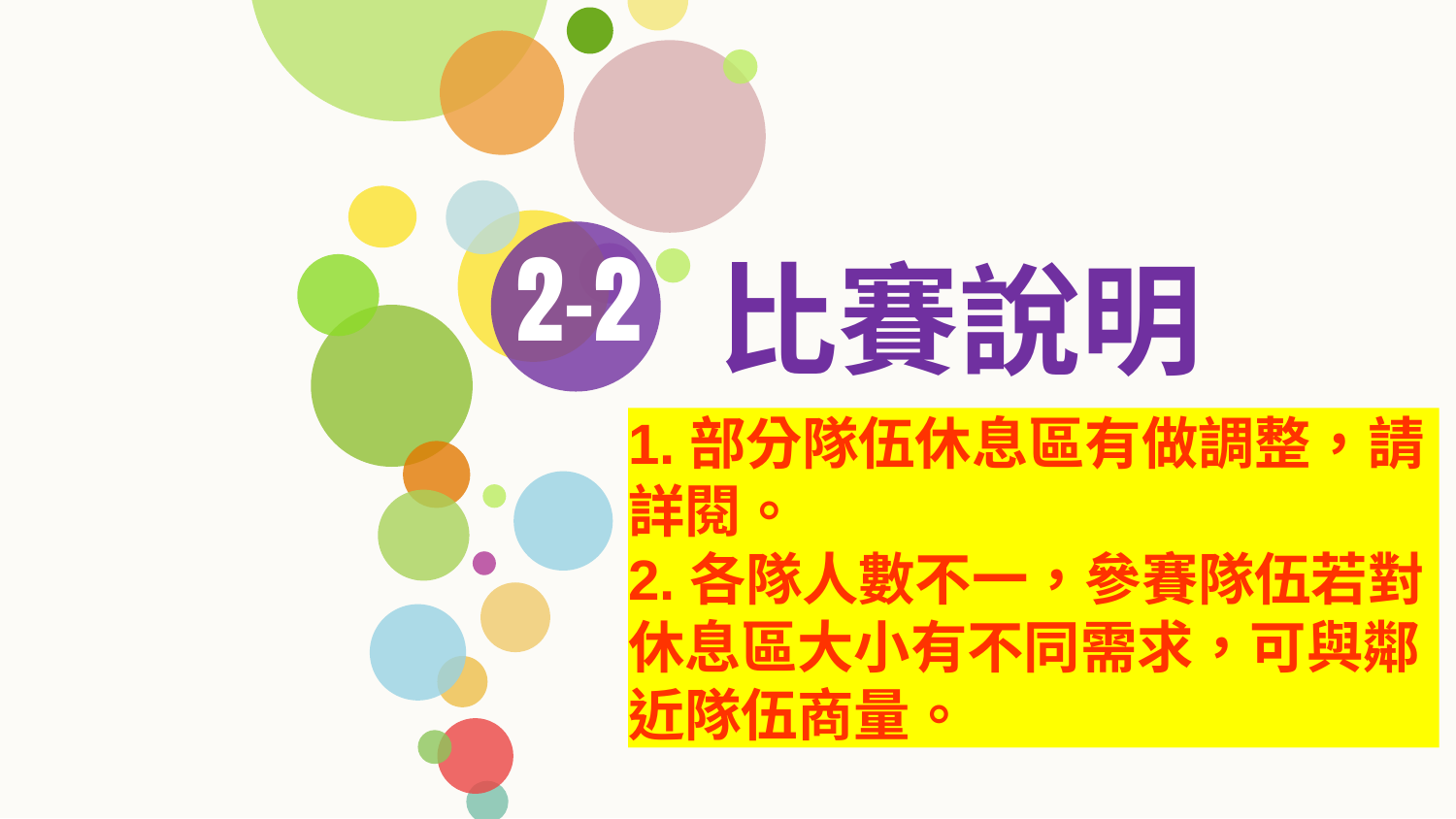

比賽說明
2-2

1.部分隊伍休息區有做調整，請詳閱。
2.各隊人數不一，參賽隊伍若對休息區大小有不同需求，可與鄰近隊伍商量。